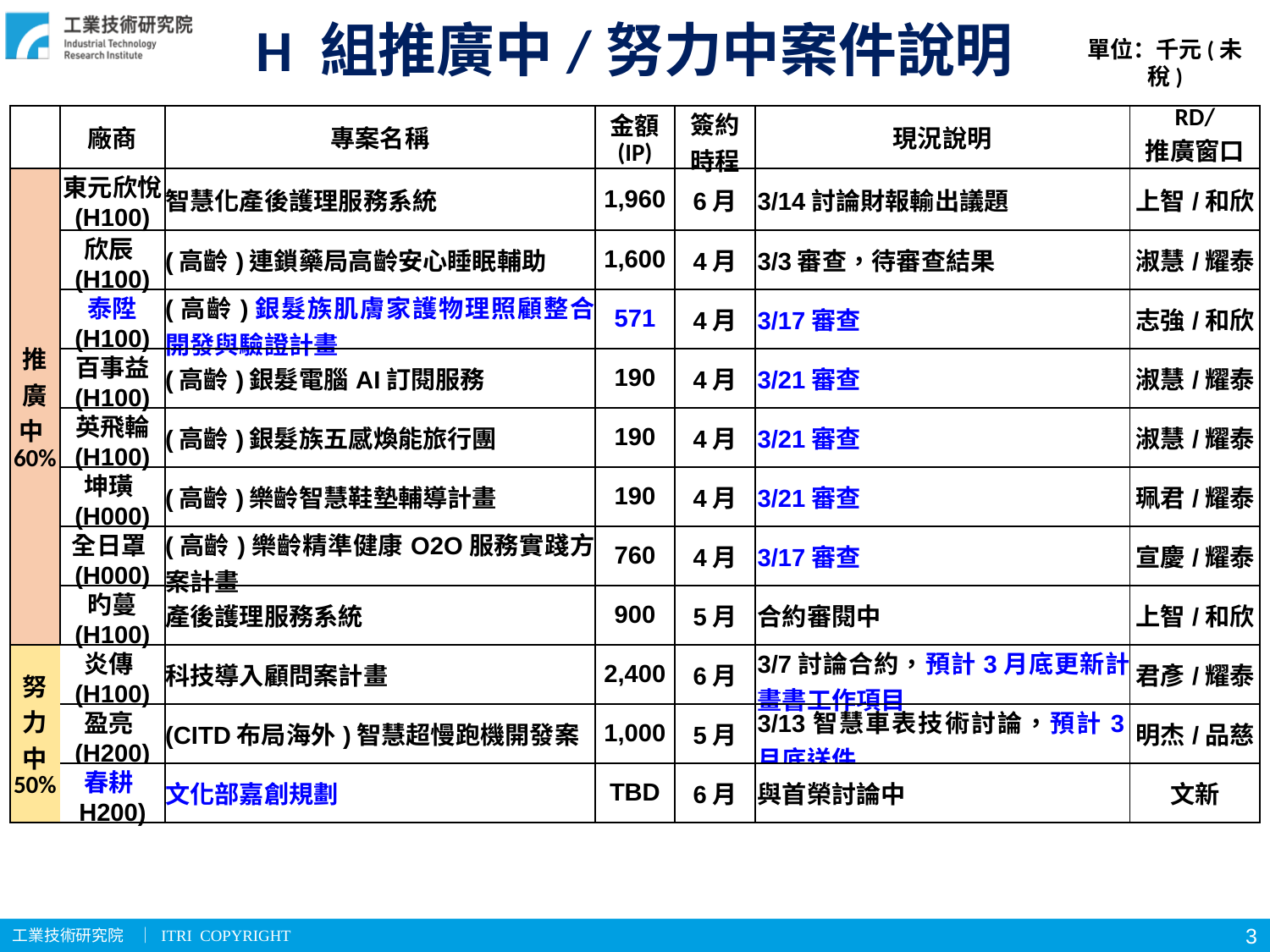

# H 組推廣中/努力中案件說明
單位：千元(未稅)
|  | 廠商 | 專案名稱 | 金額 (IP) | 簽約 時程 | 現況說明 | RD/ 推廣窗口 |
| --- | --- | --- | --- | --- | --- | --- |
| 推 廣 中60% | 東元欣悅 (H100) | 智慧化產後護理服務系統 | 1,960 | 6月 | 3/14討論財報輸出議題 | 上智/和欣 |
|  | 欣辰(H100) | (高齡)連鎖藥局高齡安心睡眠輔助 | 1,600 | 4月 | 3/3審查，待審查結果 | 淑慧/耀泰 |
|  | 泰陞 (H100) | (高齡)銀髮族肌膚家護物理照顧整合開發與驗證計畫 | 571 | 4月 | 3/17審查 | 志強/和欣 |
|  | 百事益 (H100) | (高齡)銀髮電腦AI訂閱服務 | 190 | 4月 | 3/21審查 | 淑慧/耀泰 |
|  | 英飛輪 (H100) | (高齡)銀髮族五感煥能旅行團 | 190 | 4月 | 3/21審查 | 淑慧/耀泰 |
|  | 坤璜(H000) | (高齡)樂齡智慧鞋墊輔導計畫 | 190 | 4月 | 3/21審查 | 珮君/耀泰 |
|  | 全日罩(H000) | (高齡)樂齡精準健康O2O服務實踐方案計畫 | 760 | 4月 | 3/17審查 | 宣慶/耀泰 |
|  | 旳蔓 (H100) | 產後護理服務系統 | 900 | 5月 | 合約審閱中 | 上智/和欣 |
| 努 力 中 50% | 炎傳(H100) | 科技導入顧問案計畫 | 2,400 | 6月 | 3/7討論合約，預計3月底更新計畫書工作項目 | 君彥/耀泰 |
|  | 盈亮(H200) | (CITD布局海外)智慧超慢跑機開發案 | 1,000 | 5月 | 3/13智慧車表技術討論，預計3月底送件 | 明杰/品慈 |
|  | 春耕H200) | 文化部嘉創規劃 | TBD | 6月 | 與首榮討論中 | 文新 |